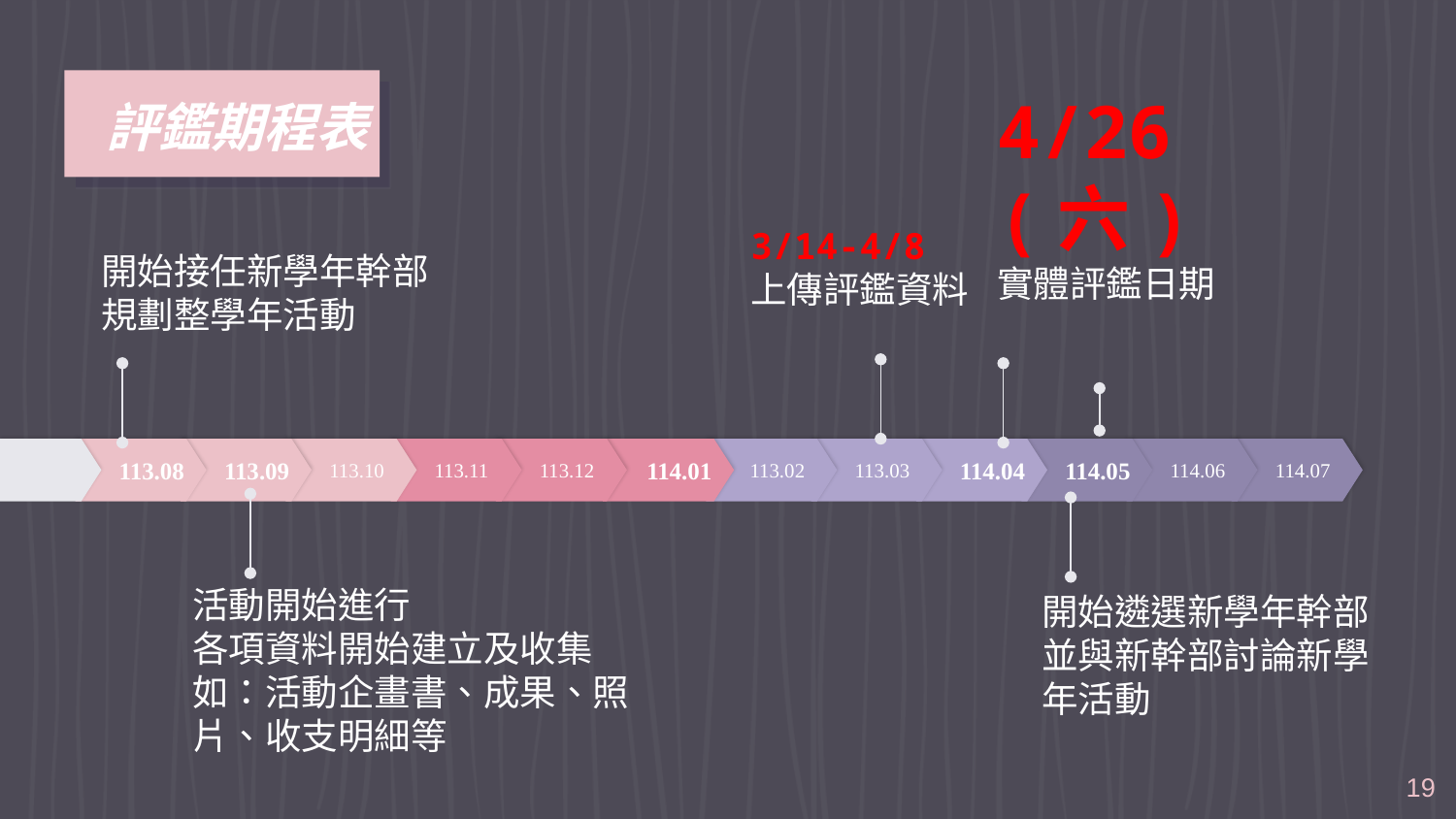

# 評鑑期程表
開始接任新學年幹部
規劃整學年活動
4/26(六)
實體評鑑日期
3/14-4/8
上傳評鑑資料

113.08
113.09
113.10
113.11
113.12
114.01
113.02
113.03
114.04
114.05
114.06
114.07

活動開始進行
各項資料開始建立及收集
如：活動企畫書、成果、照片、收支明細等
開始遴選新學年幹部
並與新幹部討論新學年活動
19